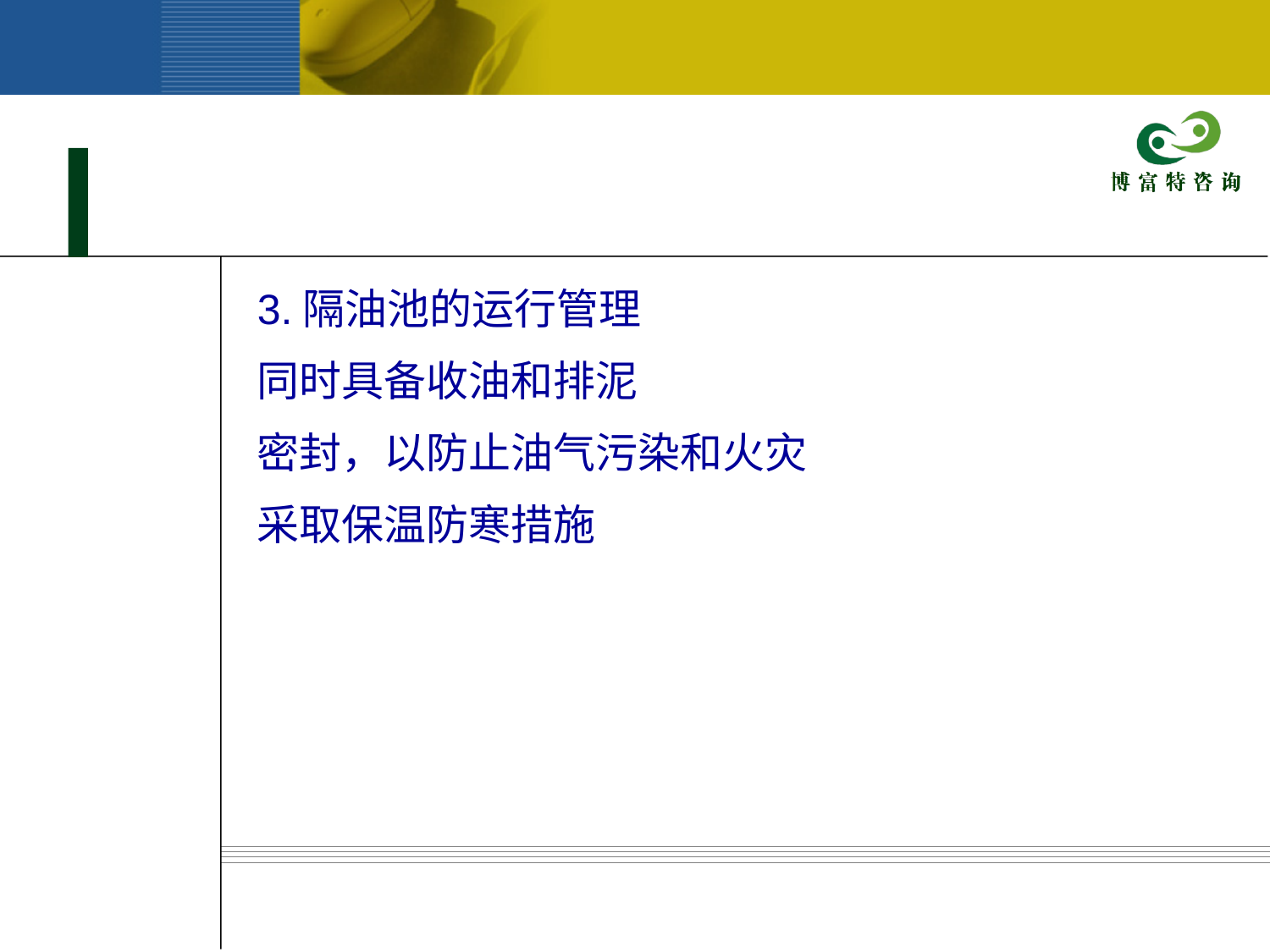

3.隔油池的运行管理
同时具备收油和排泥
密封，以防止油气污染和火灾
采取保温防寒措施